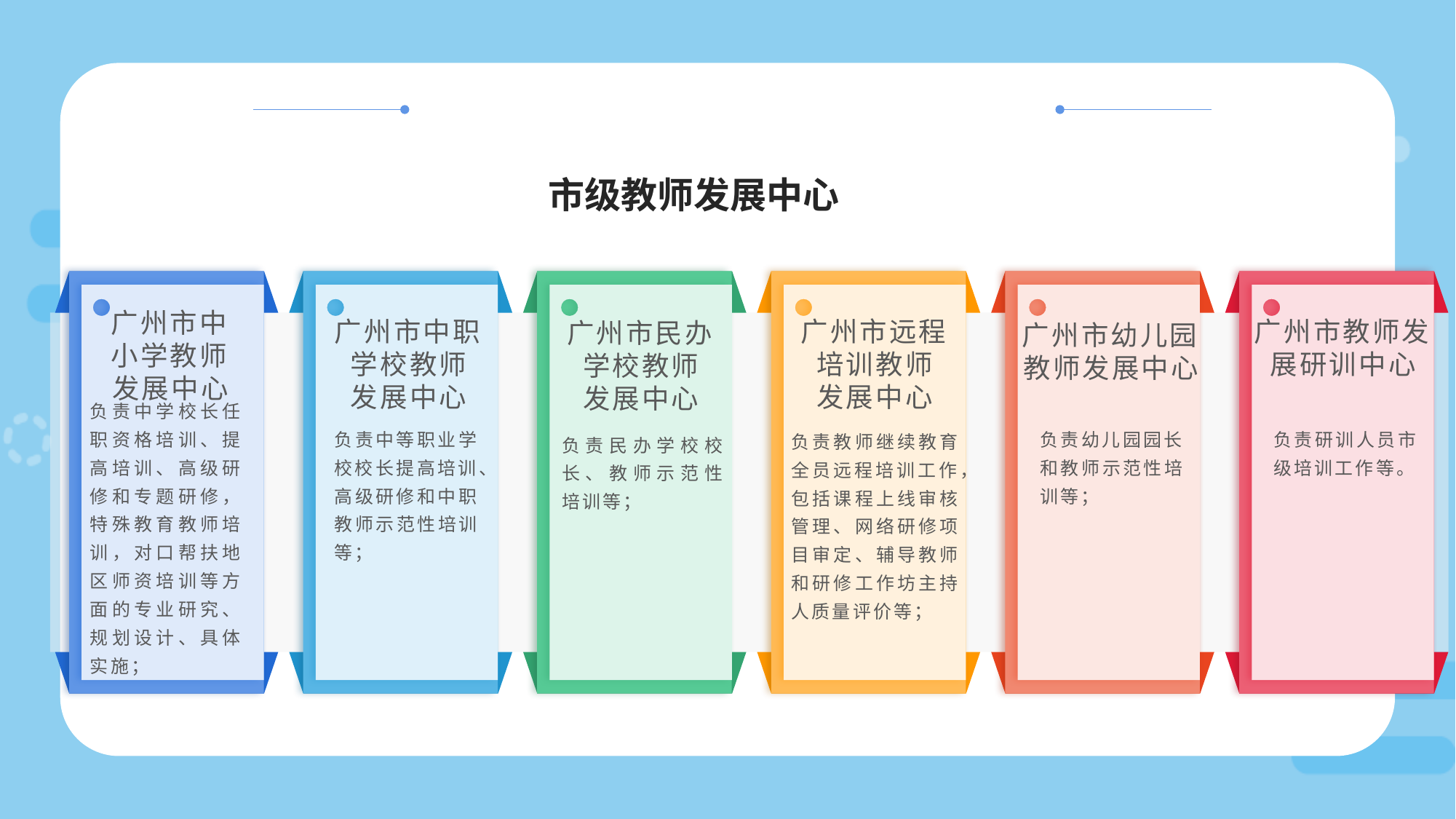

市级教师发展中心

广州市中小学教师发展中心
广州市中职学校教师
发展中心
广州市远程培训教师
发展中心
广州市教师发展研训中心
广州市民办学校教师
发展中心

广州市幼儿园教师发展中心

负责中学校长任职资格培训、提高培训、高级研修和专题研修，特殊教育教师培训，对口帮扶地区师资培训等方面的专业研究、规划设计、具体实施；
负责中等职业学校校长提高培训、高级研修和中职教师示范性培训等；
负责幼儿园园长和教师示范性培训等；

负责研训人员市级培训工作等。
负责教师继续教育全员远程培训工作，包括课程上线审核管理、网络研修项目审定、辅导教师和研修工作坊主持人质量评价等；

负责民办学校校长、教师示范性培训等；